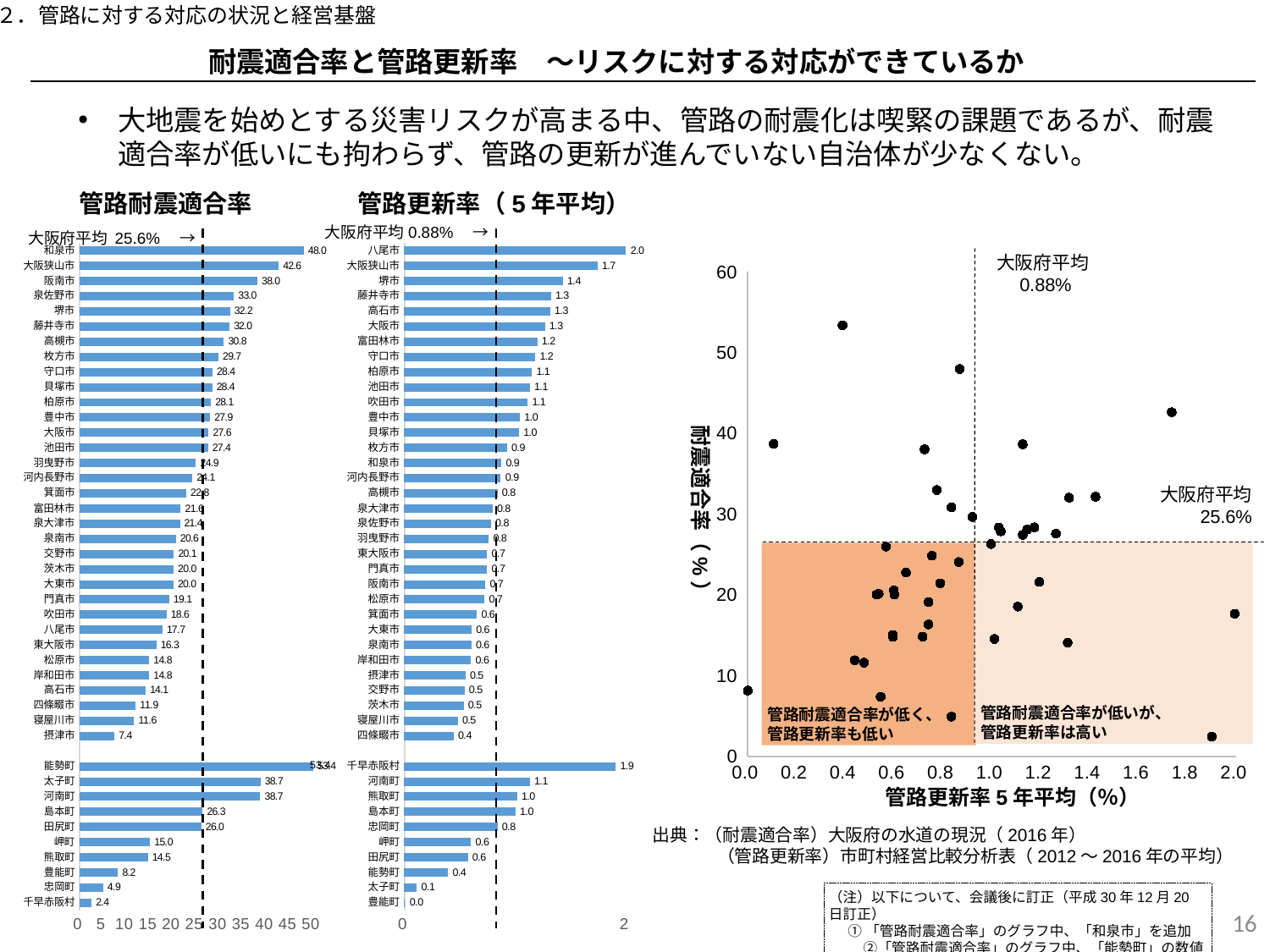

２．管路に対する対応の状況と経営基盤
耐震適合率と管路更新率　～リスクに対する対応ができているか
大地震を始めとする災害リスクが高まる中、管路の耐震化は喫緊の課題であるが、耐震適合率が低いにも拘わらず、管路の更新が進んでいない自治体が少なくない。
管路更新率（5年平均）
管路耐震適合率
大阪府平均0.88%　→
大阪府平均 25.6%　→

### Chart

| Category | 耐震適合率 |
|---|---|
| 千早赤阪村 | 2.4478719964006017 |
| 忠岡町 | 4.925582701488346 |
| 豊能町 | 8.15261063735493 |
| 熊取町 | 14.539848439912866 |
| 岬町 | 15.041313751392234 |
| 田尻町 | 25.97370813229844 |
| 島本町 | 26.294018162036387 |
| 河南町 | 38.661406037920365 |
| 太子町 | 38.70582766981144 |
| 能勢町 | 53.39448799806029 |
|  | None |
| 摂津市 | 7.395185763530833 |
| 寝屋川市 | 11.603563510403813 |
| 四條畷市 | 11.911889862327909 |
| 高石市 | 14.077487250435597 |
| 岸和田市 | 14.815900137344014 |
| 松原市 | 14.823977123598508 |
| 東大阪市 | 16.341737899187823 |
| 八尾市 | 17.67185052368099 |
| 吹田市 | 18.55378802170608 |
| 門真市 | 19.111035559472313 |
| 大東市 | 20.030179070343166 |
| 茨木市 | 20.04128072818179 |
| 交野市 | 20.133838574615204 |
| 泉南市 | 20.562971899561273 |
| 泉大津市 | 21.435989805890358 |
| 富田林市 | 21.598167302681418 |
| 箕面市 | 22.768977290773385 |
| 河内長野市 | 24.065618835894057 |
| 羽曳野市 | 24.851786925536697 |
| 池田市 | 27.418679770344834 |
| 大阪市 | 27.5800418860779 |
| 豊中市 | 27.874146726139138 |
| 柏原市 | 28.096187390979317 |
| 貝塚市 | 28.351229558229523 |
| 守口市 | 28.36496010659492 |
| 枚方市 | 29.66263845189455 |
| 高槻市 | 30.842269758389012 |
| 藤井寺市 | 32.04561953417055 |
| 堺市 | 32.16342649981001 |
| 泉佐野市 | 32.99632132214084 |
| 阪南市 | 38.02688433583243 |
| 大阪狭山市 | 42.62406526172672 |
| 和泉市 | 47.97624925845538 |

### Chart

| Category | 耐震適合率 |
|---|---|
| 豊能町 | 0.0 |
| 太子町 | 0.10600000000000001 |
| 能勢町 | 0.388 |
| 田尻町 | 0.5660000000000001 |
| 岬町 | 0.5940000000000001 |
| 忠岡町 | 0.834 |
| 島本町 | 0.9960000000000001 |
| 熊取町 | 1.0100000000000002 |
| 河南町 | 1.126 |
| 千早赤阪村 | 1.9 |
|  | None |
| 四條畷市 | 0.438 |
| 寝屋川市 | 0.476 |
| 茨木市 | 0.528 |
| 交野市 | 0.5359999999999999 |
| 摂津市 | 0.5439999999999999 |
| 岸和田市 | 0.594 |
| 泉南市 | 0.5980000000000001 |
| 大東市 | 0.6 |
| 箕面市 | 0.6479999999999999 |
| 松原市 | 0.7160000000000001 |
| 阪南市 | 0.724 |
| 門真市 | 0.7399999999999999 |
| 東大阪市 | 0.74 |
| 羽曳野市 | 0.754 |
| 泉佐野市 | 0.7739999999999999 |
| 泉大津市 | 0.788 |
| 高槻市 | 0.834 |
| 河内長野市 | 0.8640000000000001 |
| 和泉市 | 0.868 |
| 枚方市 | 0.9199999999999999 |
| 貝塚市 | 1.028 |
| 豊中市 | 1.036 |
| 吹田市 | 1.106 |
| 池田市 | 1.126 |
| 柏原市 | 1.144 |
| 守口市 | 1.174 |
| 富田林市 | 1.194 |
| 大阪市 | 1.262 |
| 高石市 | 1.31 |
| 藤井寺市 | 1.316 |
| 堺市 | 1.424 |
| 大阪狭山市 | 1.736 |
| 八尾市 | 1.9940000000000002 |
大阪府平均　0.88%

### Chart

| Category | X の値 |
|---|---|
耐震適合率（%）
大阪府平均
25.6%

管路耐震適合率が低いが、
管路更新率は高い
管路耐震適合率が低く、
管路更新率も低い
53.4
管路更新率5年平均（％）
出典：（耐震適合率）大阪府の水道の現況（2016年）
　　　   （管路更新率）市町村経営比較分析表（2012～2016年の平均）
（注）以下について、会議後に訂正（平成30年12月20日訂正）
      ①「管路耐震適合率」のグラフ中、「和泉市」を追加
　　  ②「管路耐震適合率」のグラフ中、「能勢町」の数値を追加
16